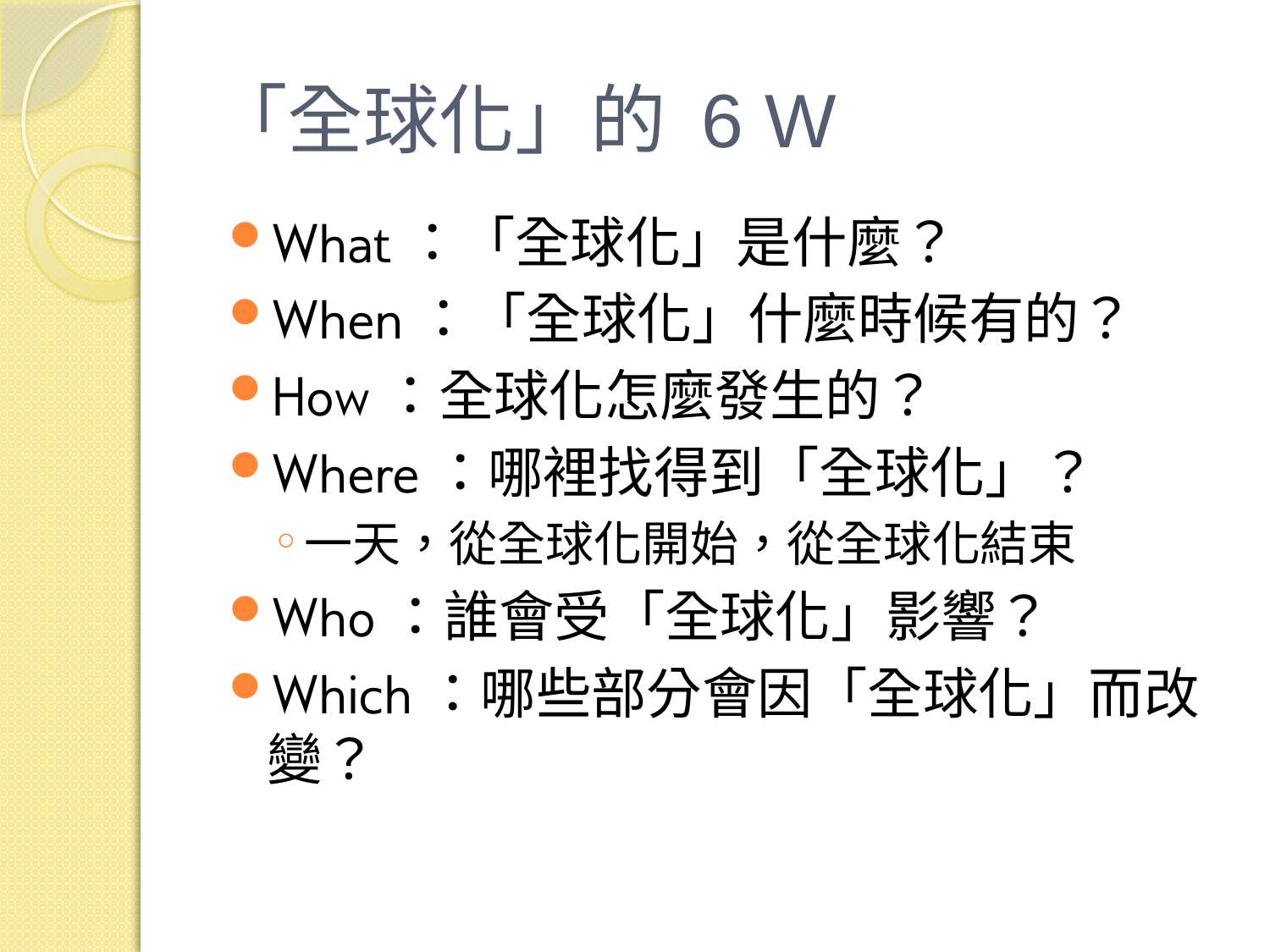

# 「全球化」的 6 W
What：「全球化」是什麼？
When：「全球化」什麼時候有的？
How：全球化怎麼發生的？
Where：哪裡找得到「全球化」？
一天，從全球化開始，從全球化結束
Who：誰會受「全球化」影響？
Which：哪些部分會因「全球化」而改變？